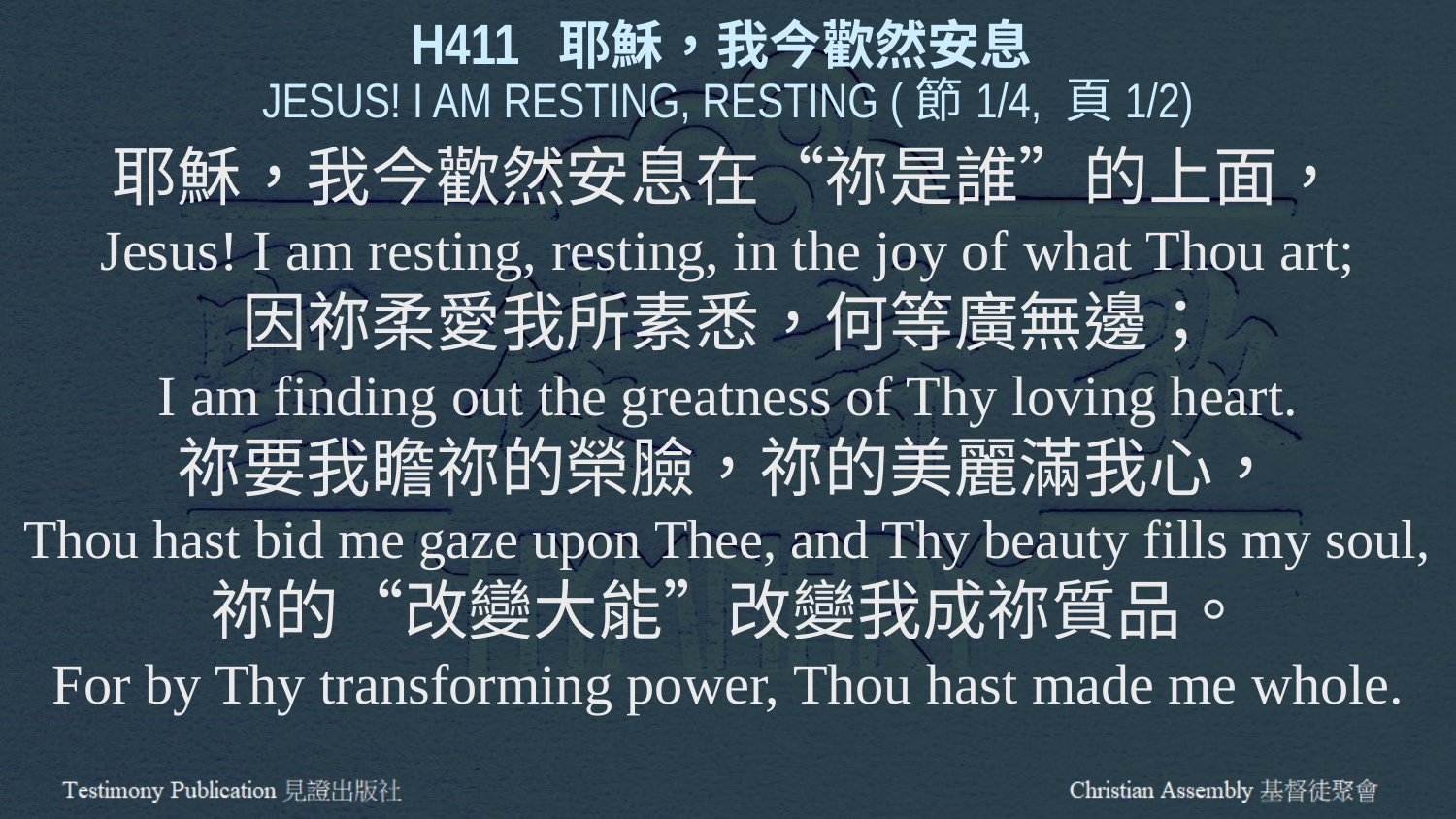

H411  耶穌，我今歡然安息
JESUS! I AM RESTING, RESTING (節1/4, 頁1/2)
耶穌，我今歡然安息在“祢是誰”的上面，
Jesus! I am resting, resting, in the joy of what Thou art;
因祢柔愛我所素悉，何等廣無邊；
I am finding out the greatness of Thy loving heart.
祢要我瞻祢的榮臉，祢的美麗滿我心，
Thou hast bid me gaze upon Thee, and Thy beauty fills my soul,
祢的“改變大能”改變我成祢質品。
For by Thy transforming power, Thou hast made me whole.